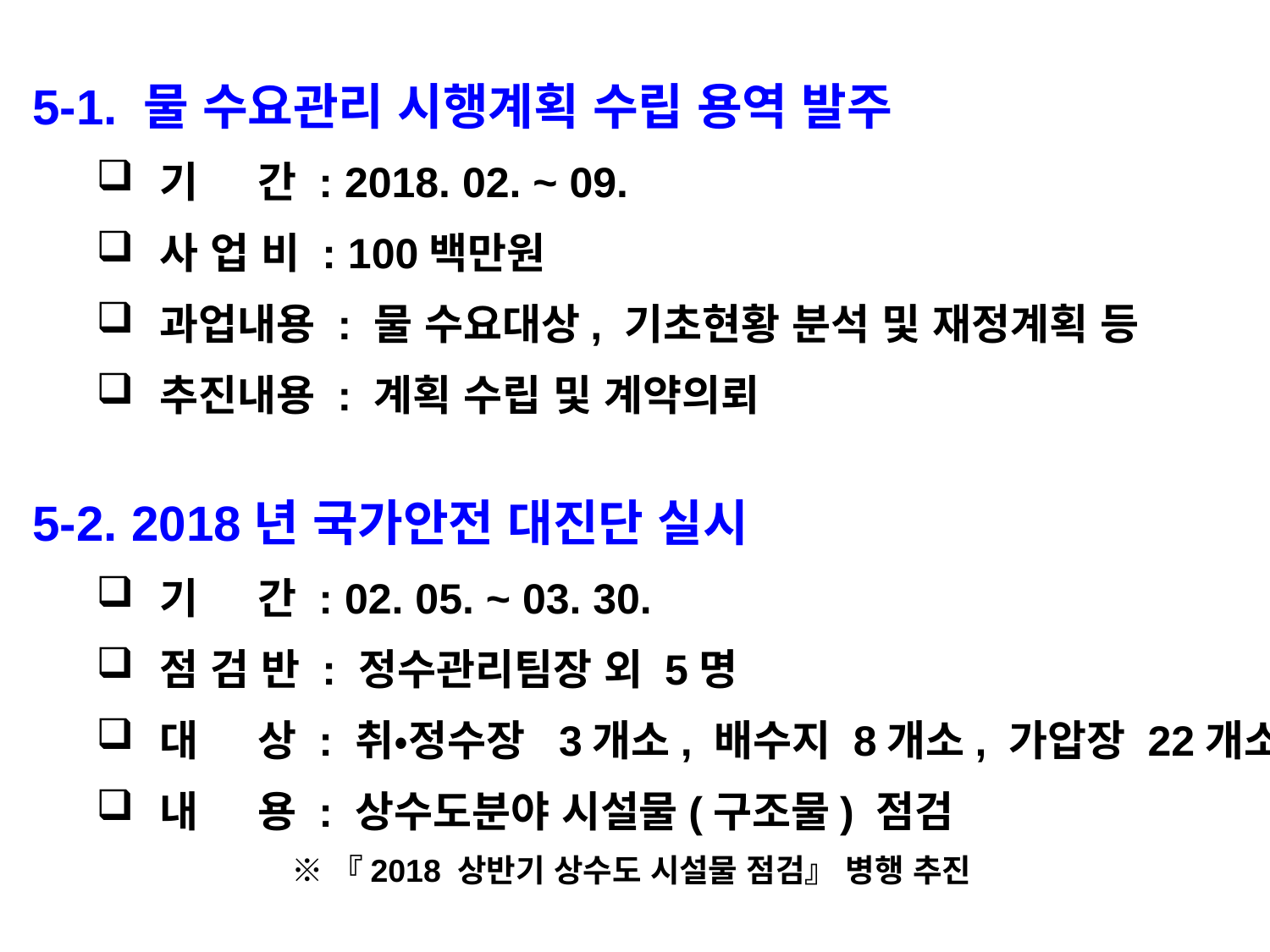

5-1. 물 수요관리 시행계획 수립 용역 발주
기     간 : 2018. 02. ~ 09.
사 업 비 : 100백만원
과업내용 : 물 수요대상, 기초현황 분석 및 재정계획 등
추진내용 : 계획 수립 및 계약의뢰
5-2. 2018년 국가안전 대진단 실시
기     간 : 02. 05. ~ 03. 30.
점 검 반 : 정수관리팀장 외 5명
대     상 : 취•정수장  3개소, 배수지 8개소, 가압장 22개소
내     용 : 상수도분야 시설물(구조물) 점검
                         ※『2018 상반기 상수도 시설물 점검』 병행 추진